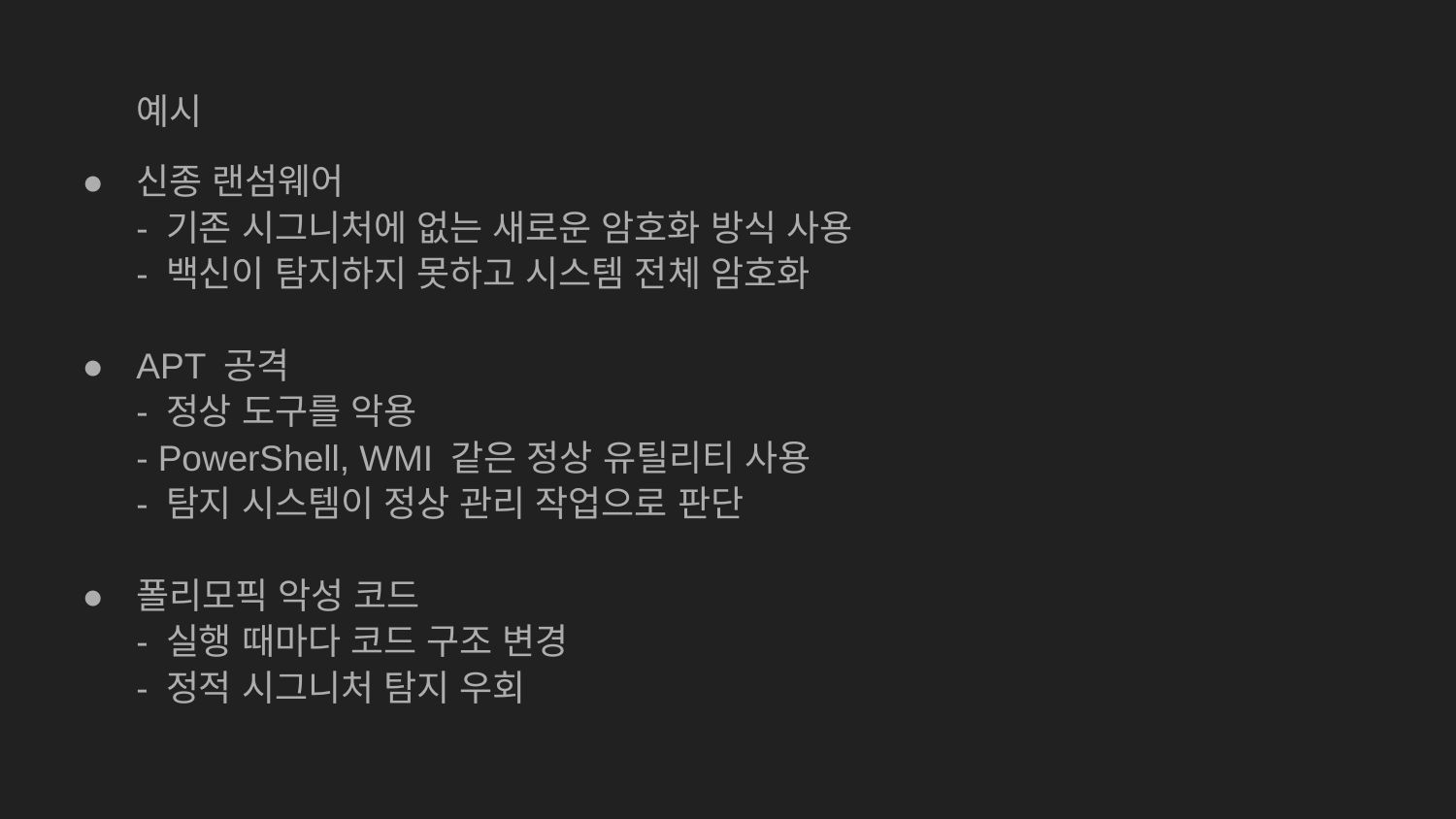

예시
신종 랜섬웨어
- 기존 시그니처에 없는 새로운 암호화 방식 사용
- 백신이 탐지하지 못하고 시스템 전체 암호화
APT 공격
- 정상 도구를 악용
- PowerShell, WMI 같은 정상 유틸리티 사용
- 탐지 시스템이 정상 관리 작업으로 판단
폴리모픽 악성 코드
- 실행 때마다 코드 구조 변경
- 정적 시그니처 탐지 우회